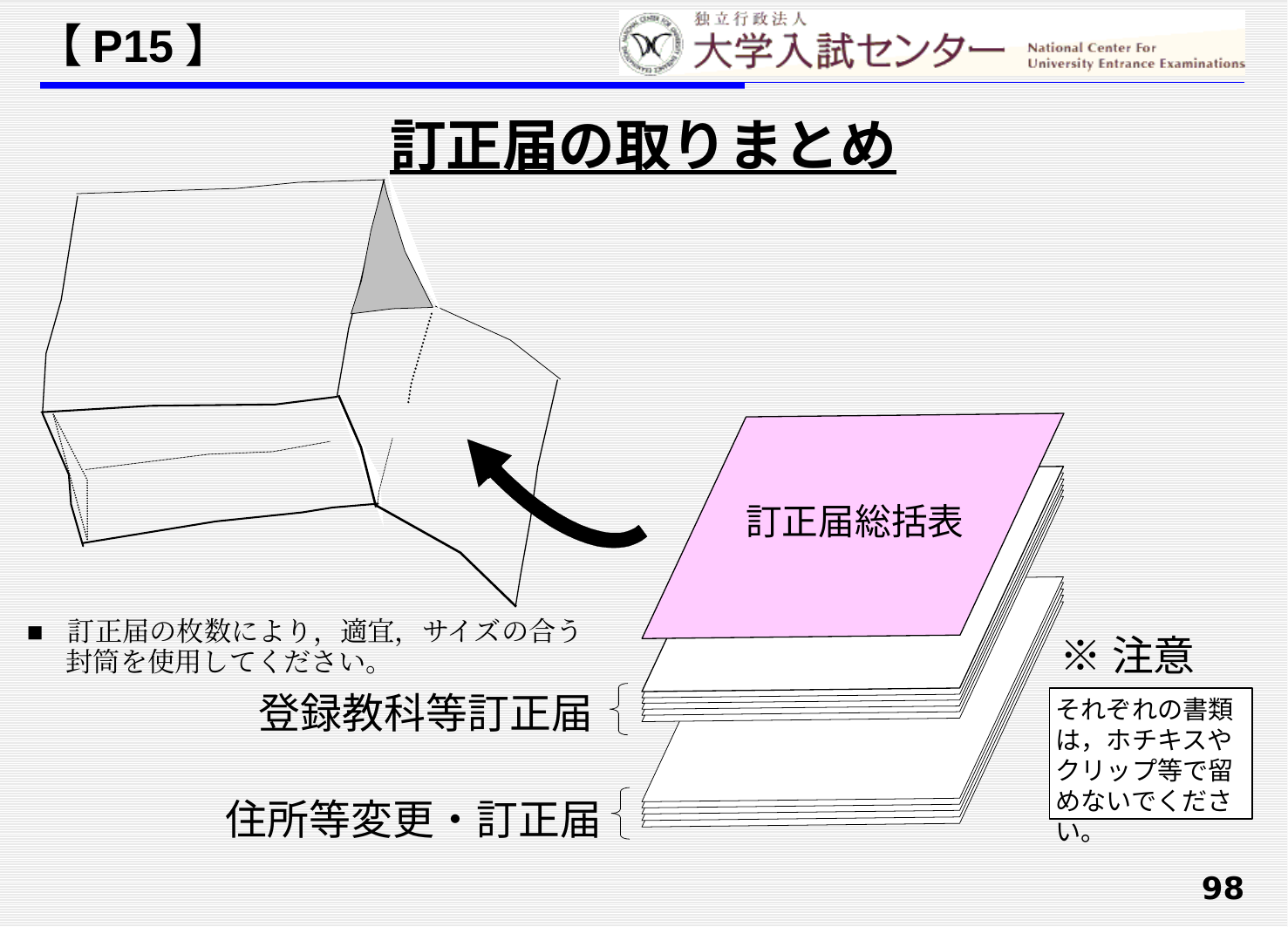

【P15】
訂正届の取りまとめ

訂正届総括表

訂正届の枚数により，適宜，サイズの合う
■

※注意
封筒を使用してください。

登録教科等訂正届

それぞれの書類は，ホチキスやクリップ等で留めないでください。

住所等変更・訂正届
98